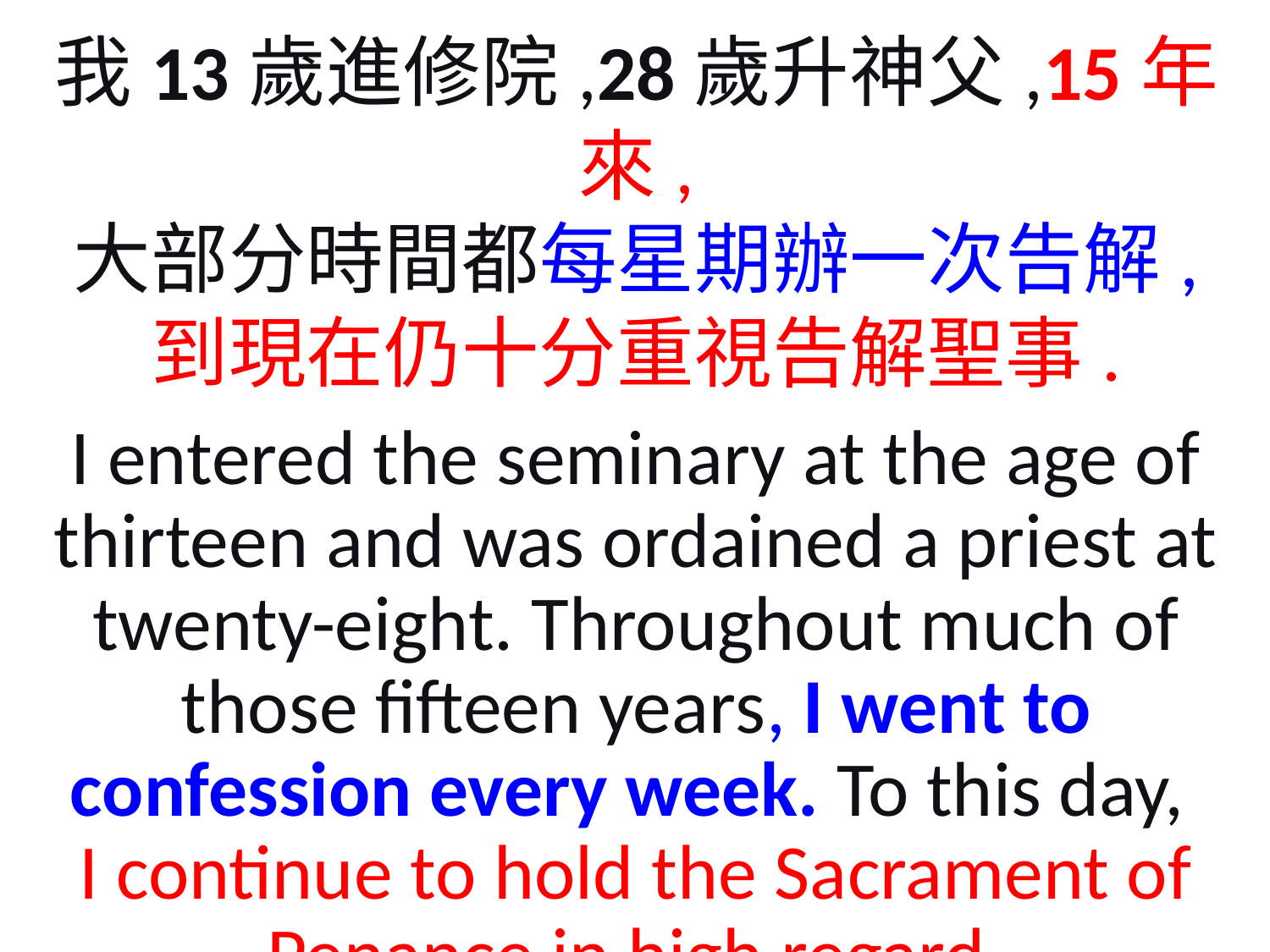

我13歲進修院,28歲升神父,15年來,
大部分時間都每星期辦一次告解,
到現在仍十分重視告解聖事.
I entered the seminary at the age of thirteen and was ordained a priest at twenty-eight. Throughout much of those fifteen years, I went to confession every week. To this day,
I continue to hold the Sacrament of Penance in high regard.